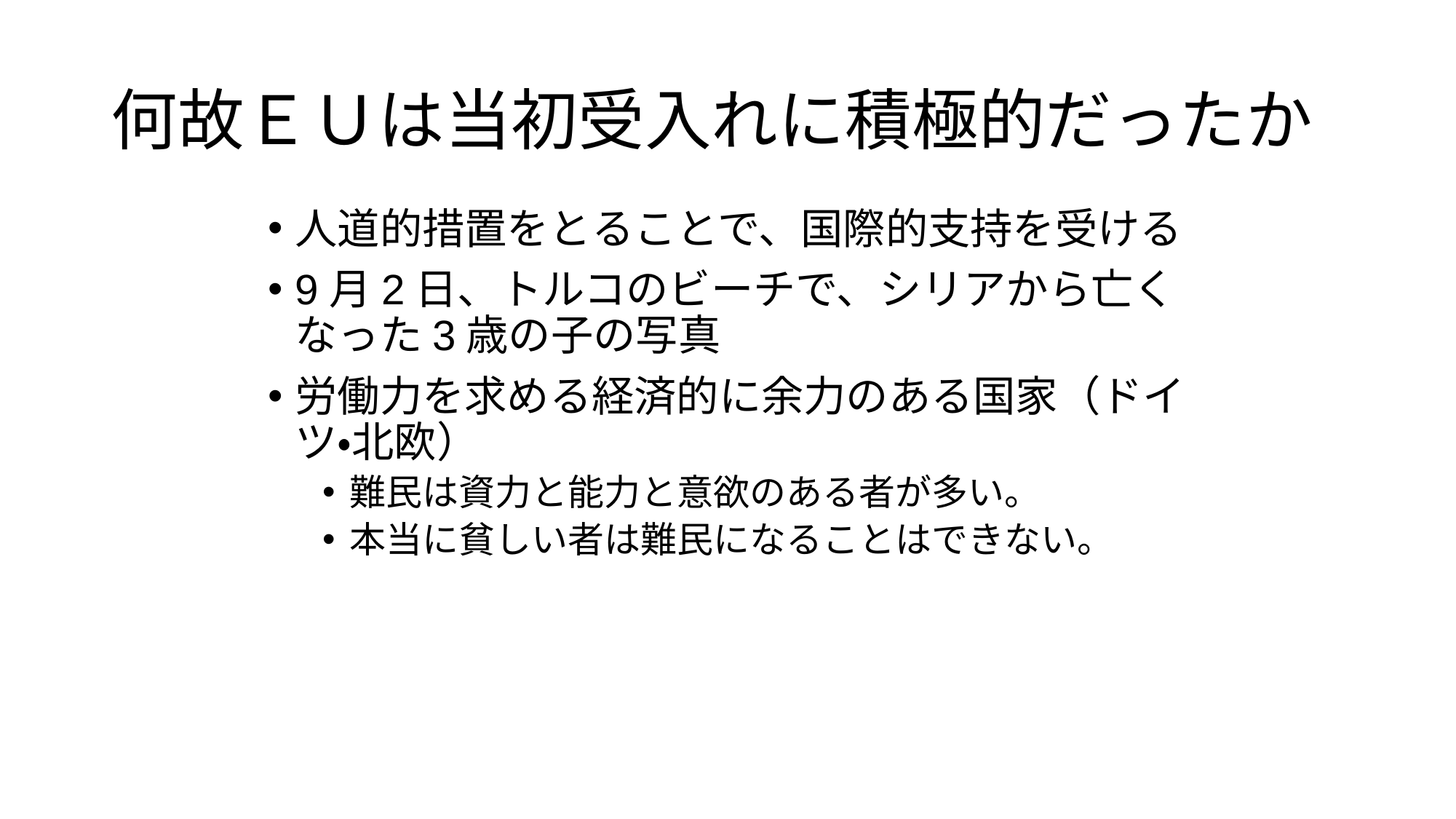

# 何故ＥＵは当初受入れに積極的だったか
人道的措置をとることで、国際的支持を受ける
9月2日、トルコのビーチで、シリアから亡くなった3歳の子の写真
労働力を求める経済的に余力のある国家（ドイツ・北欧）
難民は資力と能力と意欲のある者が多い。
本当に貧しい者は難民になることはできない。